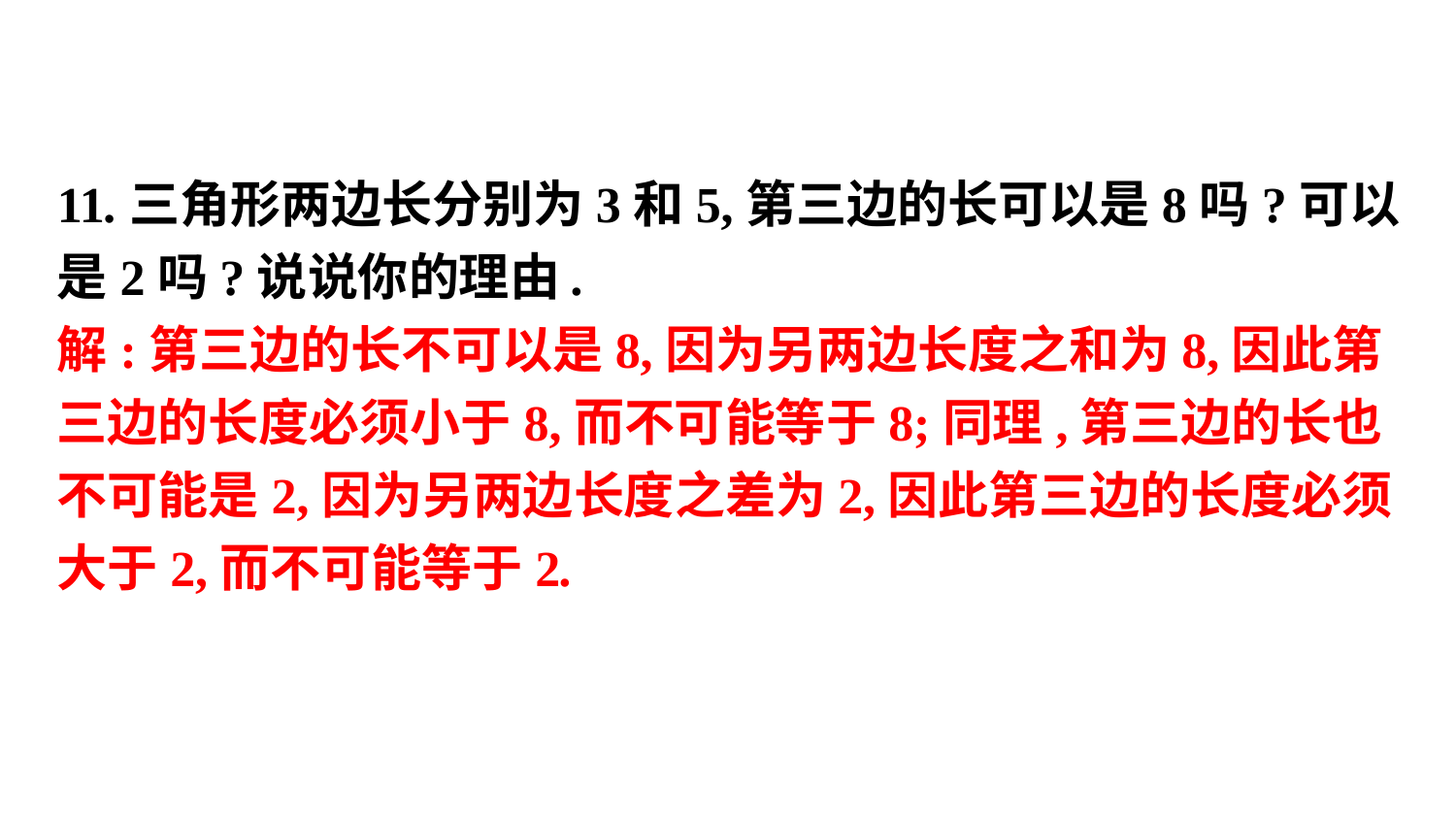

11.三角形两边长分别为3和5,第三边的长可以是8吗?可以是2吗?说说你的理由.
解:第三边的长不可以是8,因为另两边长度之和为8,因此第三边的长度必须小于8,而不可能等于8;同理,第三边的长也不可能是2,因为另两边长度之差为2,因此第三边的长度必须大于2,而不可能等于2.